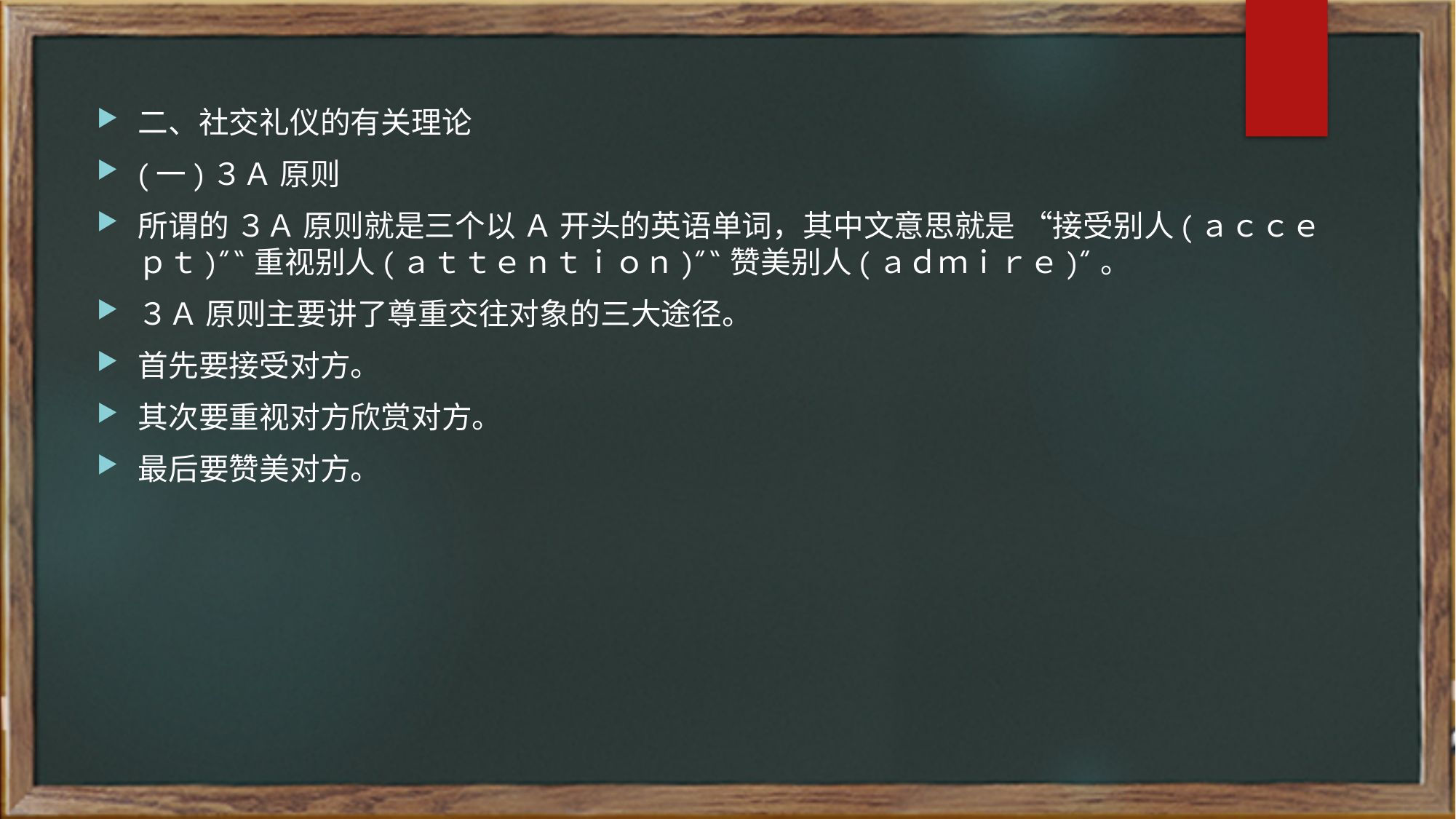

二、社交礼仪的有关理论
(一)３Ａ 原则
所谓的 ３Ａ 原则就是三个以 Ａ 开头的英语单词，其中文意思就是 “接受别人(ａｃｃｅｐｔ)”“重视别人(ａｔｔｅｎｔｉｏｎ)”“赞美别人(ａｄｍｉｒｅ)”。
３Ａ 原则主要讲了尊重交往对象的三大途径。
首先要接受对方。
其次要重视对方欣赏对方。
最后要赞美对方。